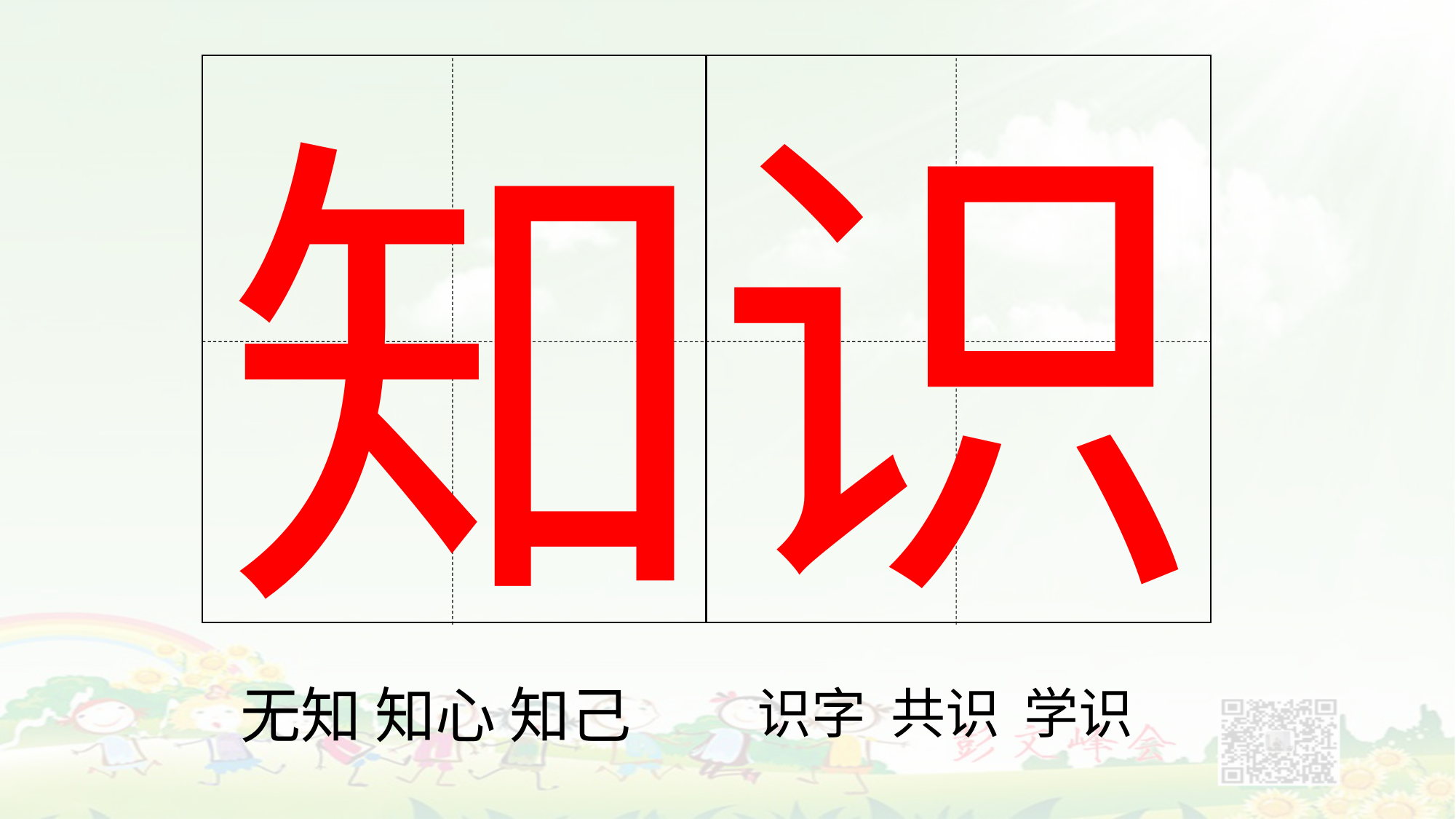

识

知
无知 知心 知己
识字  共识  学识